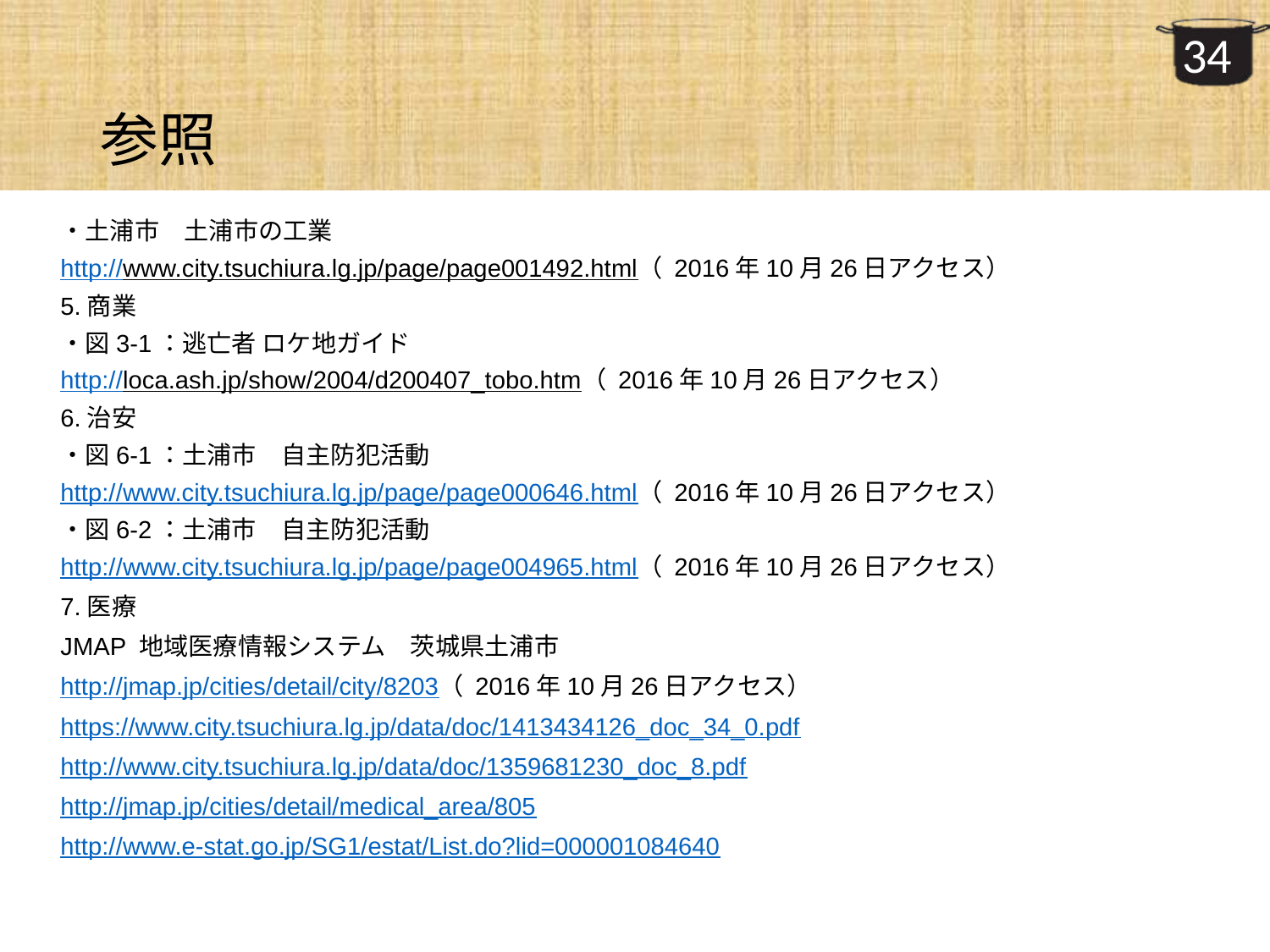

# 参照
・土浦市　土浦市の工業
http://www.city.tsuchiura.lg.jp/page/page001492.html（ 2016年10月26日アクセス）
5.商業
・図3-1：逃亡者 ロケ地ガイド
http://loca.ash.jp/show/2004/d200407_tobo.htm（ 2016年10月26日アクセス）
6.治安
・図6-1：土浦市　自主防犯活動
http://www.city.tsuchiura.lg.jp/page/page000646.html（ 2016年10月26日アクセス）
・図6-2：土浦市　自主防犯活動
http://www.city.tsuchiura.lg.jp/page/page004965.html（ 2016年10月26日アクセス）
7.医療
JMAP 地域医療情報システム　茨城県土浦市
http://jmap.jp/cities/detail/city/8203（ 2016年10月26日アクセス）
https://www.city.tsuchiura.lg.jp/data/doc/1413434126_doc_34_0.pdf
http://www.city.tsuchiura.lg.jp/data/doc/1359681230_doc_8.pdf
http://jmap.jp/cities/detail/medical_area/805
http://www.e-stat.go.jp/SG1/estat/List.do?lid=000001084640